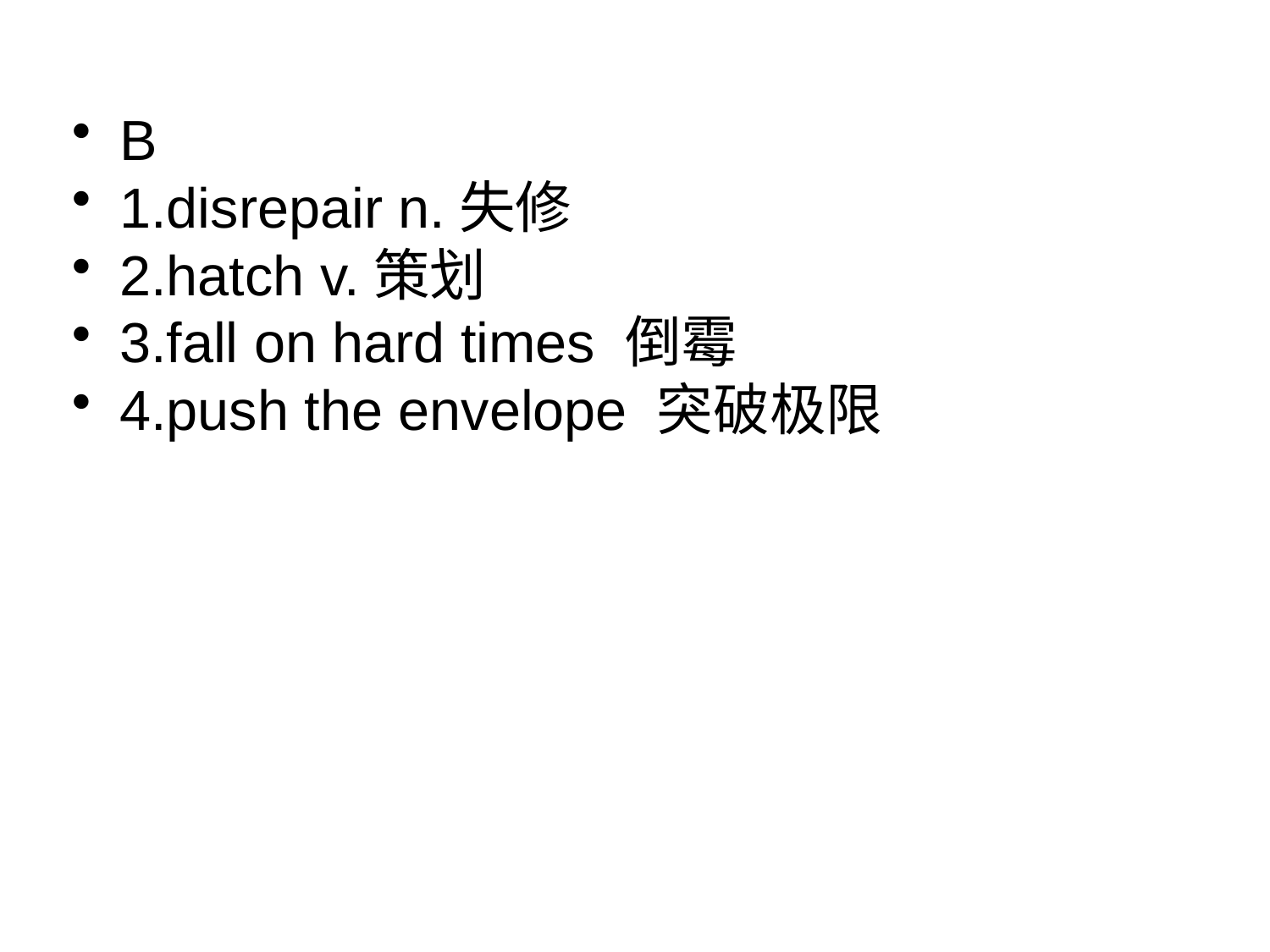

B
1.disrepair n.失修
2.hatch v.策划
3.fall on hard times 倒霉
4.push the envelope 突破极限